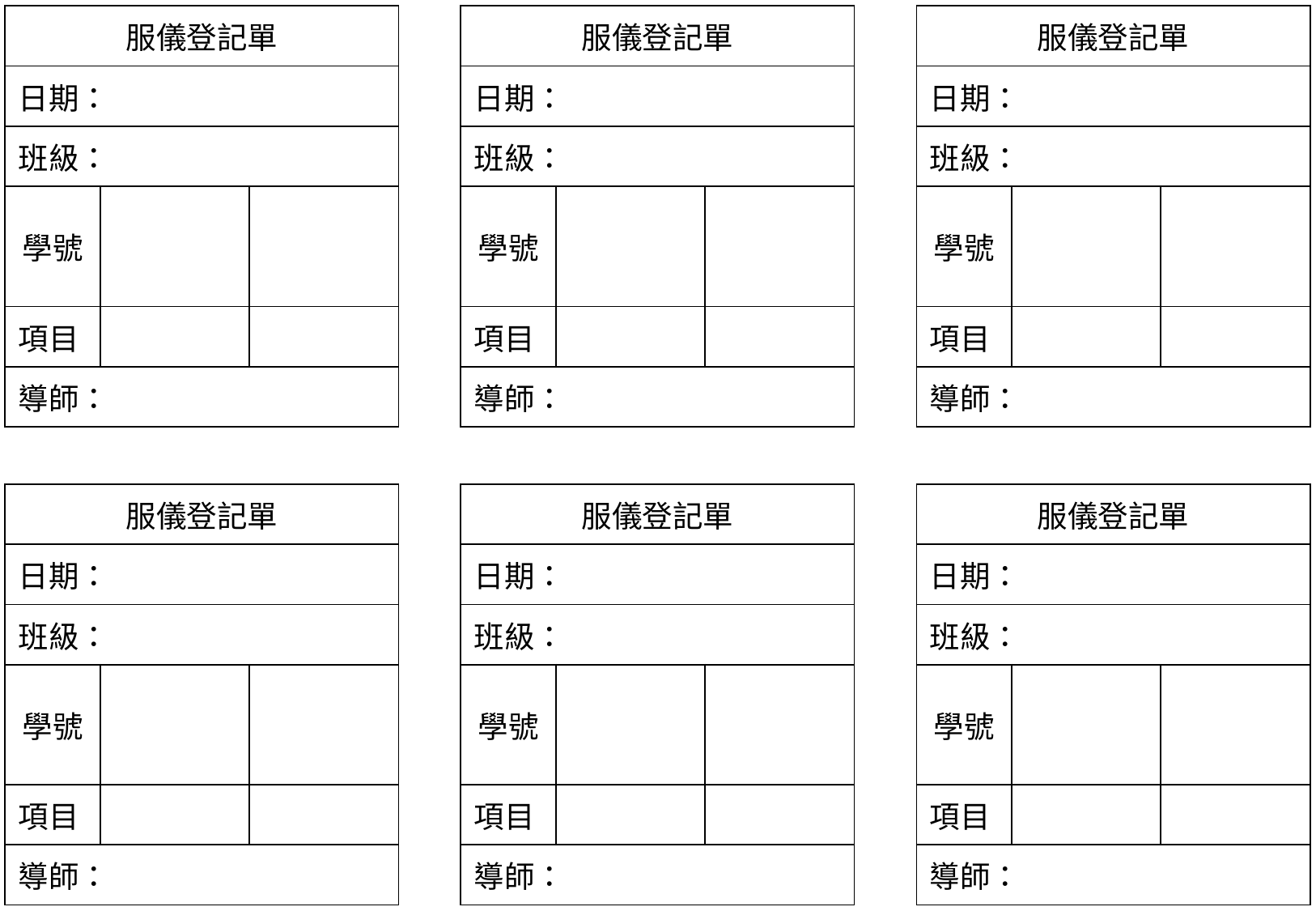

| 服儀登記單 |  |  |
| --- | --- | --- |
| 日期： |  |  |
| 班級： |  |  |
| 學號 |  |  |
| 項目 |  |  |
| 導師： |  |  |
| 服儀登記單 |  |  |
| --- | --- | --- |
| 日期： |  |  |
| 班級： |  |  |
| 學號 |  |  |
| 項目 |  |  |
| 導師： |  |  |
| 服儀登記單 |  |  |
| --- | --- | --- |
| 日期： |  |  |
| 班級： |  |  |
| 學號 |  |  |
| 項目 |  |  |
| 導師： |  |  |
| 服儀登記單 |  |  |
| --- | --- | --- |
| 日期： |  |  |
| 班級： |  |  |
| 學號 |  |  |
| 項目 |  |  |
| 導師： |  |  |
| 服儀登記單 |  |  |
| --- | --- | --- |
| 日期： |  |  |
| 班級： |  |  |
| 學號 |  |  |
| 項目 |  |  |
| 導師： |  |  |
| 服儀登記單 |  |  |
| --- | --- | --- |
| 日期： |  |  |
| 班級： |  |  |
| 學號 |  |  |
| 項目 |  |  |
| 導師： |  |  |